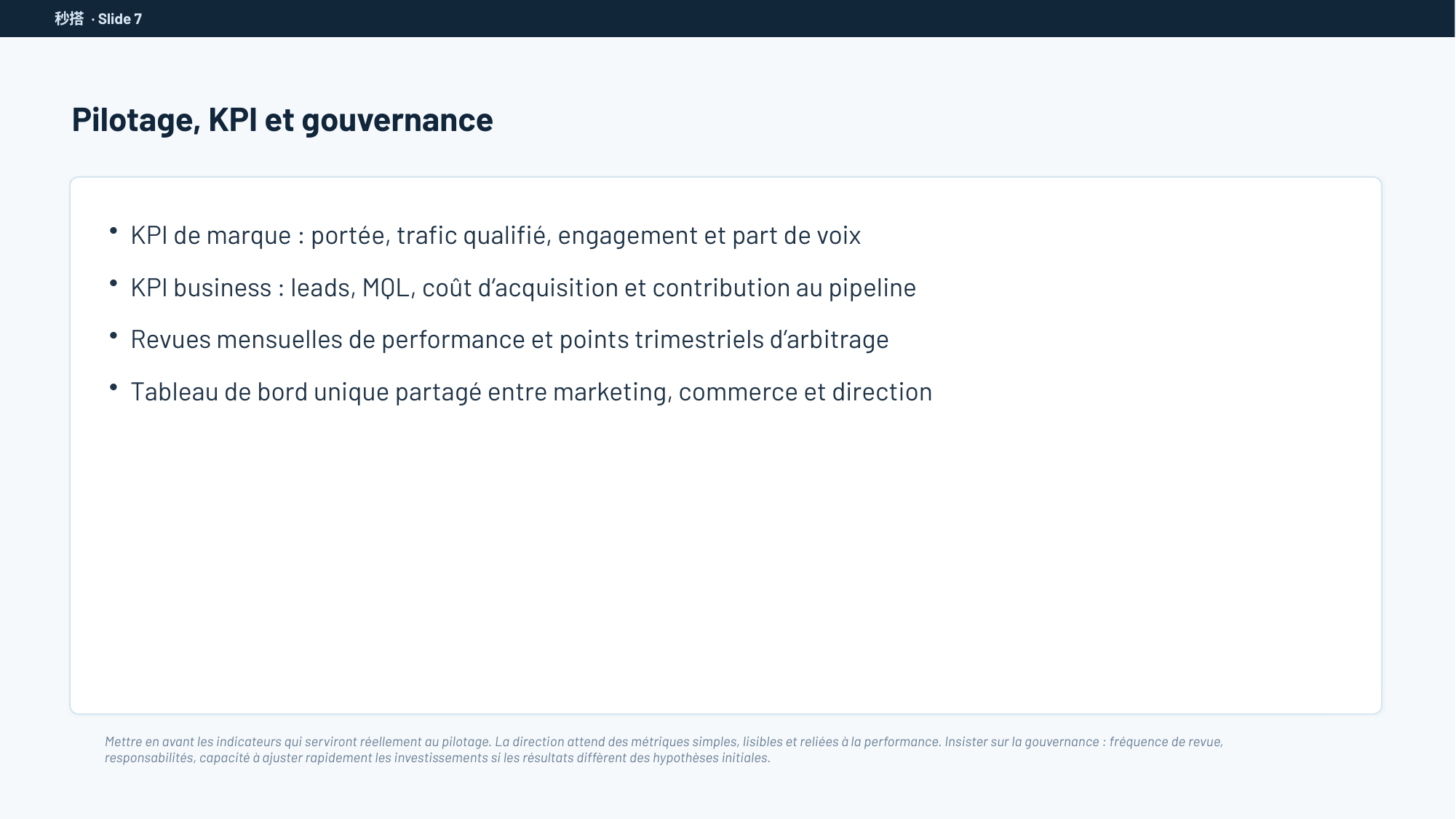

秒搭 · Slide 7
Pilotage, KPI et gouvernance

KPI de marque : portée, trafic qualifié, engagement et part de voix
KPI business : leads, MQL, coût d’acquisition et contribution au pipeline
Revues mensuelles de performance et points trimestriels d’arbitrage
Tableau de bord unique partagé entre marketing, commerce et direction
Mettre en avant les indicateurs qui serviront réellement au pilotage. La direction attend des métriques simples, lisibles et reliées à la performance. Insister sur la gouvernance : fréquence de revue, responsabilités, capacité à ajuster rapidement les investissements si les résultats diffèrent des hypothèses initiales.